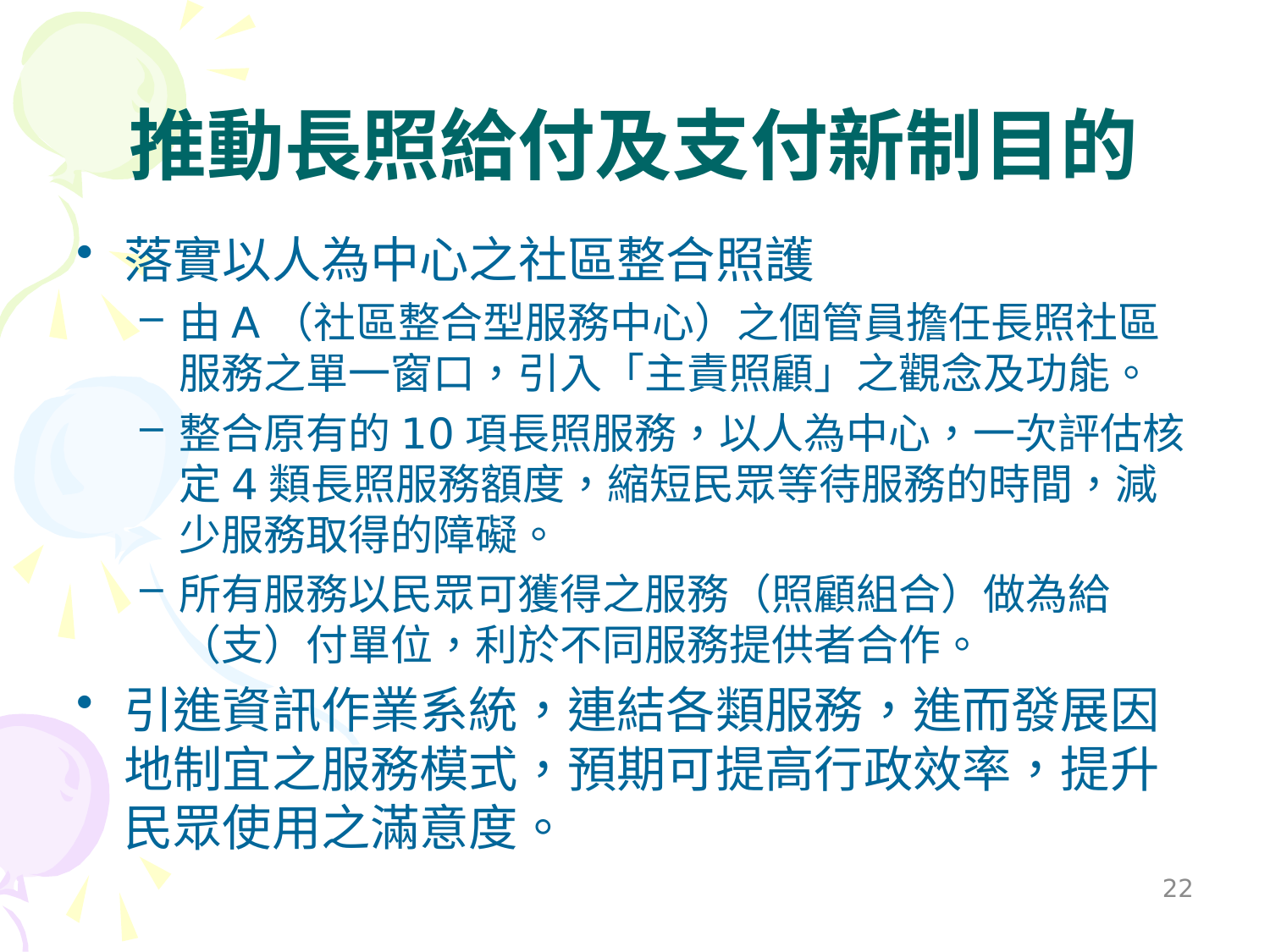

# 推動長照給付及支付新制目的
落實以人為中心之社區整合照護
由A（社區整合型服務中心）之個管員擔任長照社區服務之單一窗口，引入「主責照顧」之觀念及功能。
整合原有的10項長照服務，以人為中心，一次評估核定4類長照服務額度，縮短民眾等待服務的時間，減少服務取得的障礙。
所有服務以民眾可獲得之服務（照顧組合）做為給（支）付單位，利於不同服務提供者合作。
引進資訊作業系統，連結各類服務，進而發展因地制宜之服務模式，預期可提高行政效率，提升民眾使用之滿意度。
22